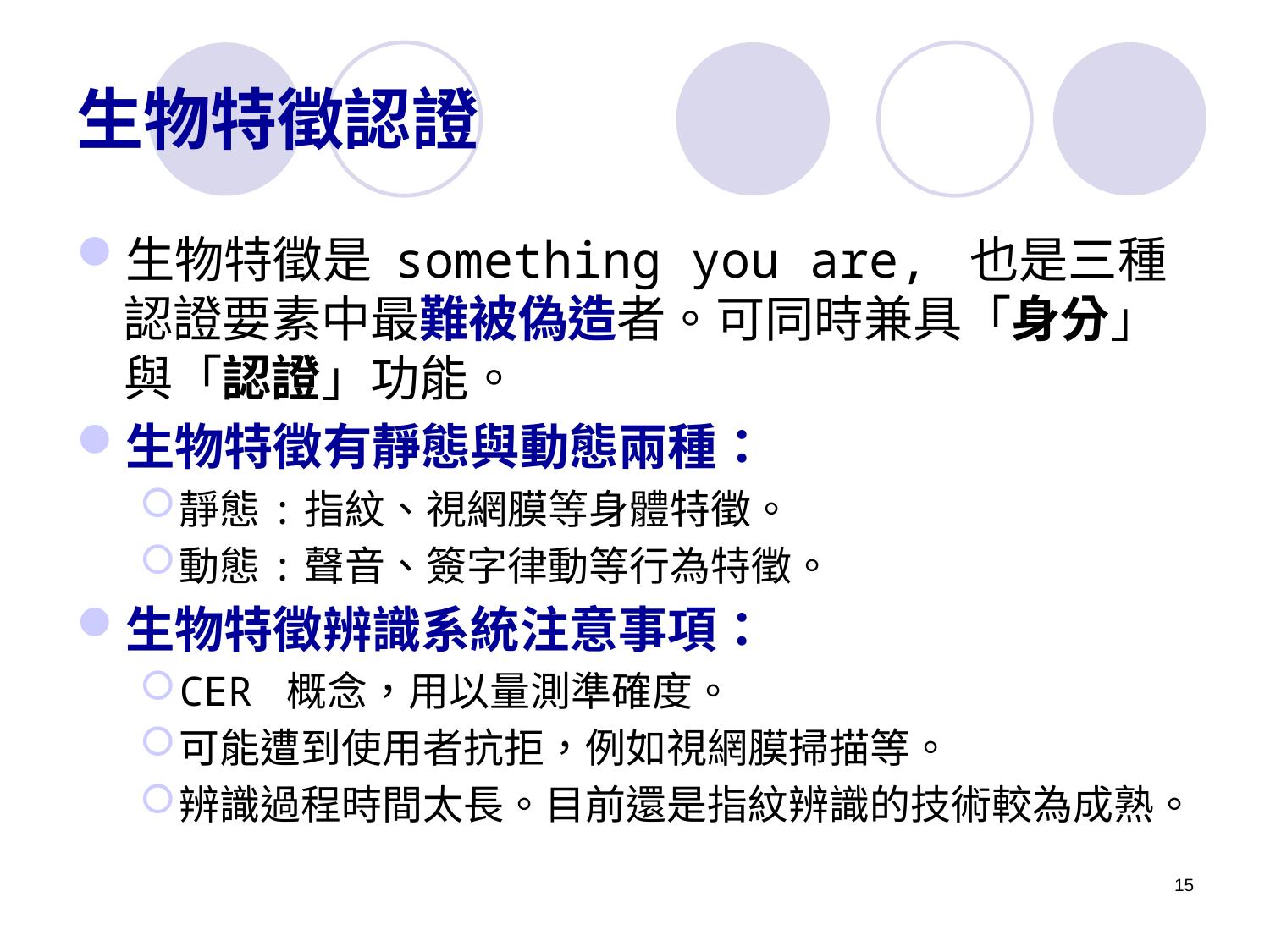

# 生物特徵認證
生物特徵是 something you are, 也是三種認證要素中最難被偽造者。可同時兼具「身分」與「認證」功能。
生物特徵有靜態與動態兩種：
靜態:指紋、視網膜等身體特徵。
動態:聲音、簽字律動等行為特徵。
生物特徵辨識系統注意事項：
CER 概念，用以量測準確度。
可能遭到使用者抗拒，例如視網膜掃描等。
辨識過程時間太長。目前還是指紋辨識的技術較為成熟。
15